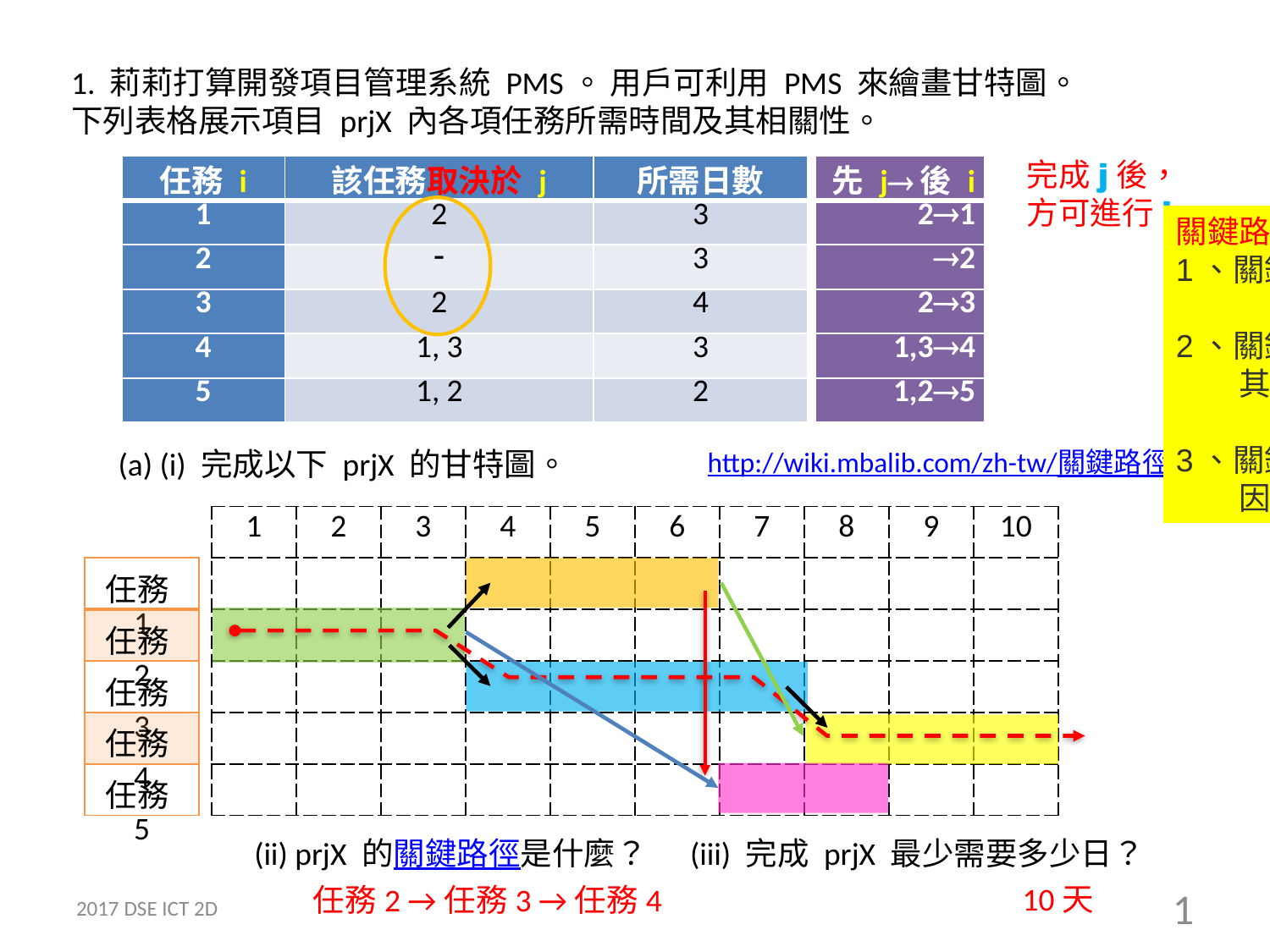

1. 莉莉打算開發項目管理系統 PMS。 用戶可利用 PMS 來繪畫甘特圖。
下列表格展示項目 prjX 內各項任務所需時間及其相關性。
完成j後，
方可進行i
| 任務 i | 該任務取決於 j | 所需日數 |
| --- | --- | --- |
| 1 | 2 | 3 |
| 2 | − | 3 |
| 3 | 2 | 4 |
| 4 | 1, 3 | 3 |
| 5 | 1, 2 | 2 |
| 先 j→後 i |
| --- |
| 2→1 |
| →2 |
| 2→3 |
| 1,3→4 |
| 1,2→5 |

關鍵路徑 critical path 特點：
1、關鍵路徑上所有活動的所需時間，加起來就是項目的工期。

2、關鍵路徑上的任何一個活動，都是關鍵活動，
　　其中任何一個活動的延遲，都會推遲整個項目完成時間。

3、關鍵路徑是從始點到終點的項目路徑中，耗時最長的路徑，
　　因此要想縮短項目的工期，必須在關鍵路徑上想辦法。
(a) (i) 完成以下 prjX 的甘特圖。
http://wiki.mbalib.com/zh-tw/關鍵路徑
| 1 | 2 | 3 | 4 | 5 | 6 | 7 | 8 | 9 | 10 |
| --- | --- | --- | --- | --- | --- | --- | --- | --- | --- |
|  |  |  |  |  |  |  |  |  |  |
|  |  |  |  |  |  |  |  |  |  |
|  |  |  |  |  |  |  |  |  |  |
|  |  |  |  |  |  |  |  |  |  |
|  |  |  |  |  |  |  |  |  |  |
| 任務1 |
| --- |
| 任務2 |
| 任務3 |
| 任務4 |
| 任務5 |

(ii) prjX 的關鍵路徑是什麼？
(iii) 完成 prjX 最少需要多少日？
10天
任務2 →任務3 →任務4
2017 DSE ICT 2D
1